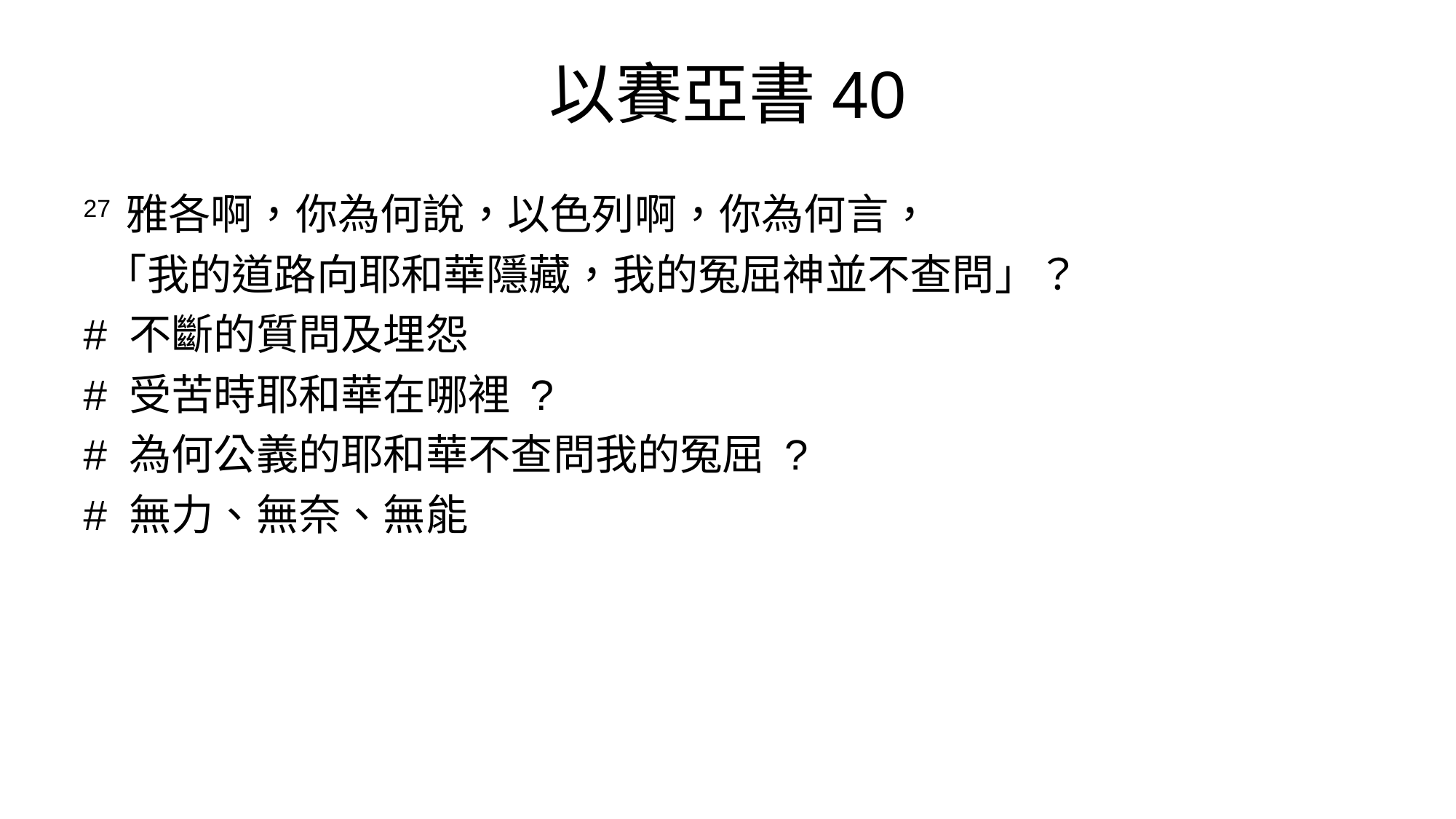

以賽亞書40
27	雅各啊，你為何說，以色列啊，你為何言，
	「我的道路向耶和華隱藏，我的冤屈神並不查問」？
# 不斷的質問及埋怨
# 受苦時耶和華在哪裡 ?
# 為何公義的耶和華不查問我的冤屈 ?
# 無力、無奈、無能